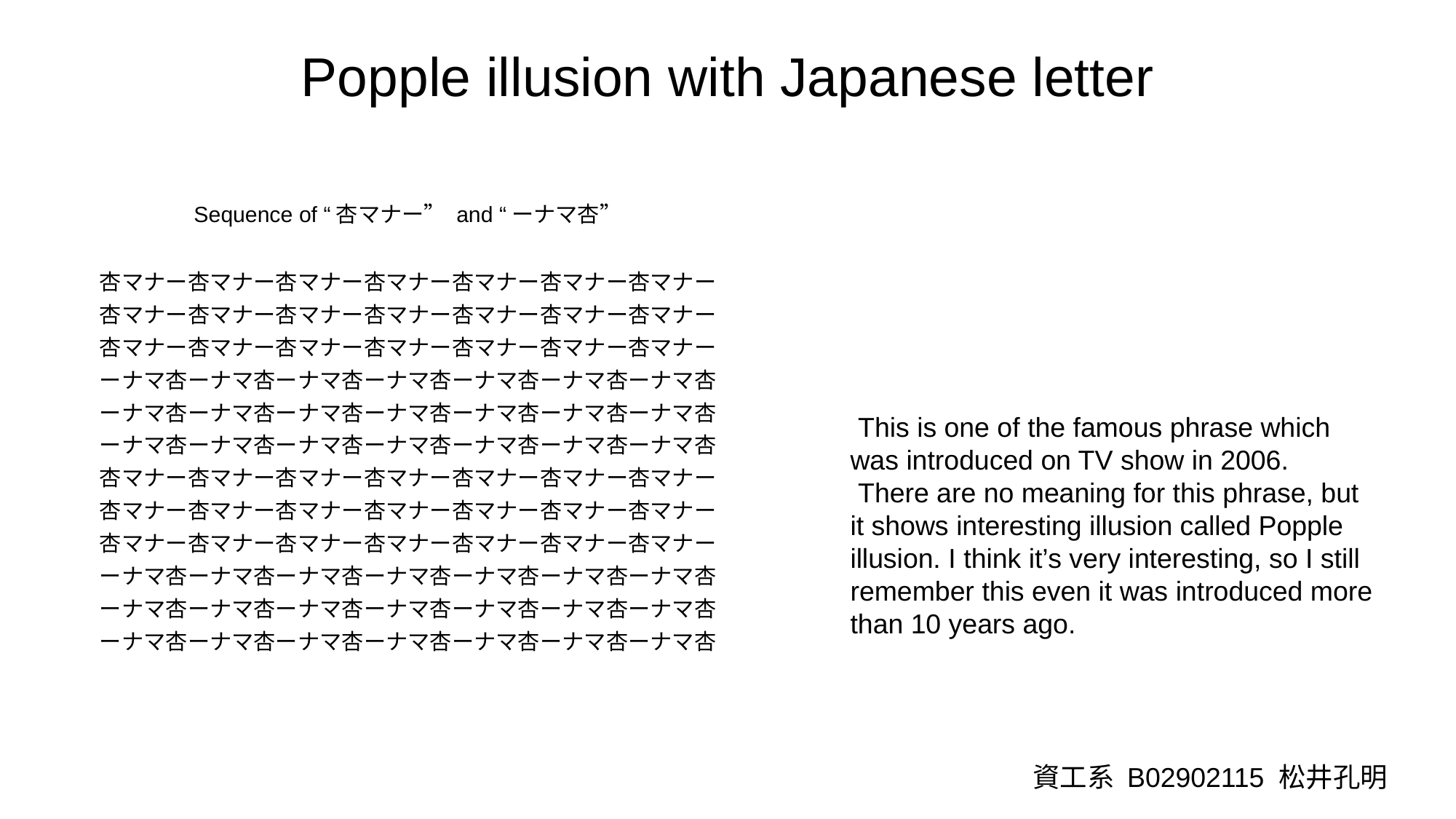

# Popple illusion with Japanese letter

Sequence of “杏マナー” and “ーナマ杏”

杏マナー杏マナー杏マナー杏マナー杏マナー杏マナー杏マナー
杏マナー杏マナー杏マナー杏マナー杏マナー杏マナー杏マナー
杏マナー杏マナー杏マナー杏マナー杏マナー杏マナー杏マナー
ーナマ杏ーナマ杏ーナマ杏ーナマ杏ーナマ杏ーナマ杏ーナマ杏
ーナマ杏ーナマ杏ーナマ杏ーナマ杏ーナマ杏ーナマ杏ーナマ杏
ーナマ杏ーナマ杏ーナマ杏ーナマ杏ーナマ杏ーナマ杏ーナマ杏
杏マナー杏マナー杏マナー杏マナー杏マナー杏マナー杏マナー
杏マナー杏マナー杏マナー杏マナー杏マナー杏マナー杏マナー
杏マナー杏マナー杏マナー杏マナー杏マナー杏マナー杏マナー
ーナマ杏ーナマ杏ーナマ杏ーナマ杏ーナマ杏ーナマ杏ーナマ杏
ーナマ杏ーナマ杏ーナマ杏ーナマ杏ーナマ杏ーナマ杏ーナマ杏
ーナマ杏ーナマ杏ーナマ杏ーナマ杏ーナマ杏ーナマ杏ーナマ杏
 This is one of the famous phrase which was introduced on TV show in 2006.
 There are no meaning for this phrase, but it shows interesting illusion called Popple illusion. I think it’s very interesting, so I still remember this even it was introduced more than 10 years ago.
資工系 B02902115 松井孔明